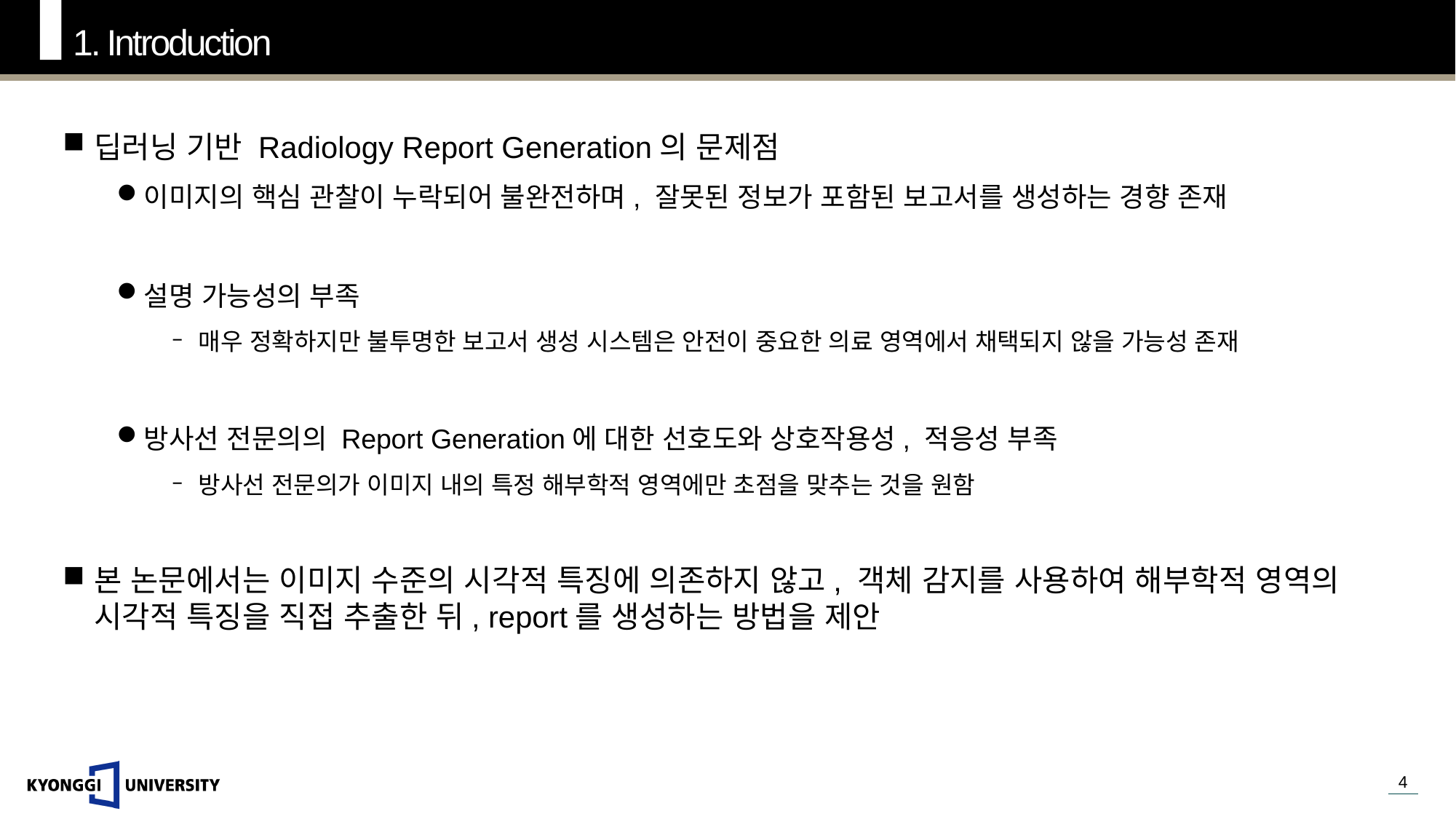

1. Introduction
딥러닝 기반 Radiology Report Generation의 문제점
이미지의 핵심 관찰이 누락되어 불완전하며, 잘못된 정보가 포함된 보고서를 생성하는 경향 존재

설명 가능성의 부족
매우 정확하지만 불투명한 보고서 생성 시스템은 안전이 중요한 의료 영역에서 채택되지 않을 가능성 존재

방사선 전문의의 Report Generation에 대한 선호도와 상호작용성, 적응성 부족
방사선 전문의가 이미지 내의 특정 해부학적 영역에만 초점을 맞추는 것을 원함

본 논문에서는 이미지 수준의 시각적 특징에 의존하지 않고, 객체 감지를 사용하여 해부학적 영역의 시각적 특징을 직접 추출한 뒤, report를 생성하는 방법을 제안